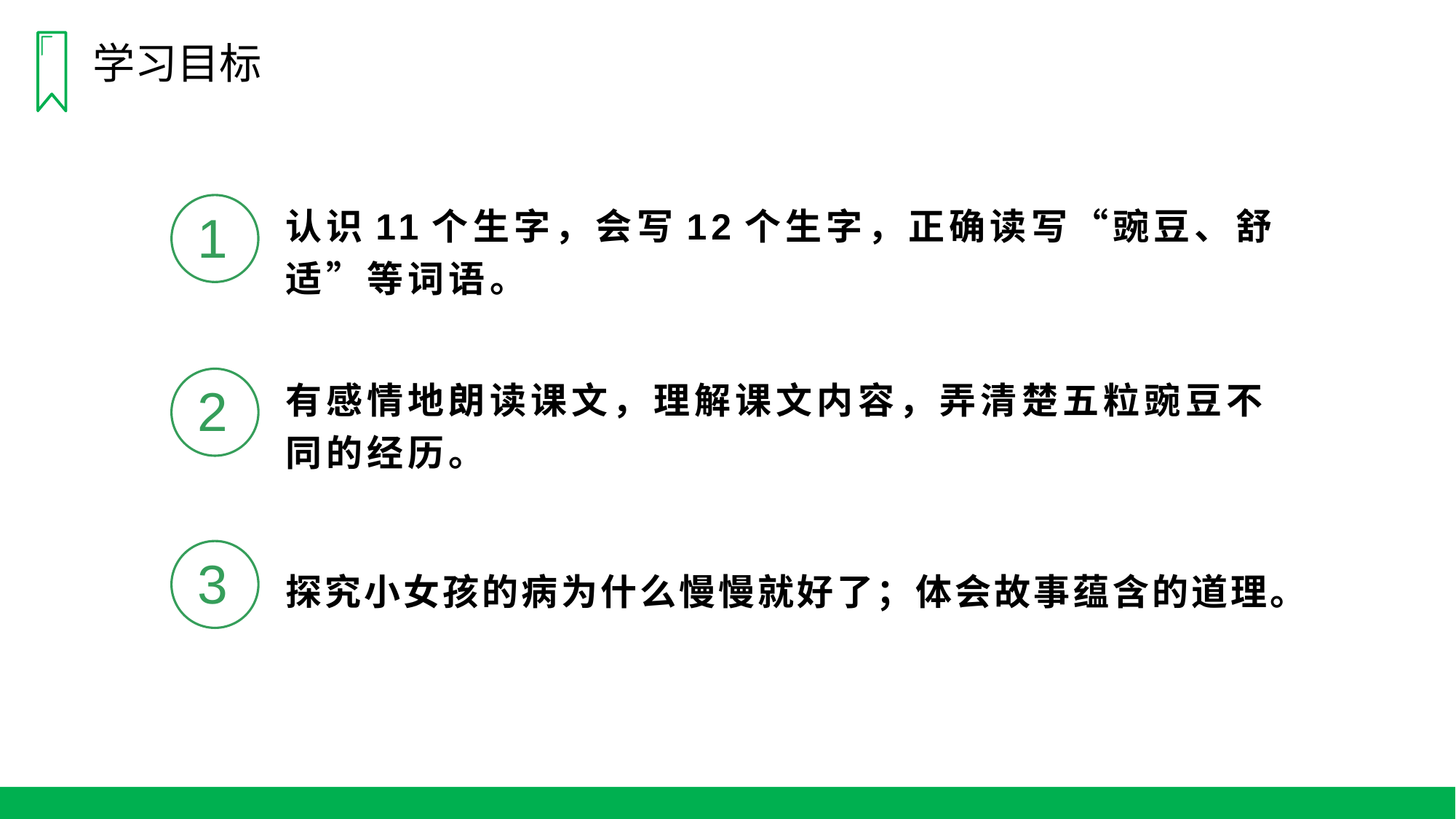

学习目标
认识11个生字，会写12个生字，正确读写“豌豆、舒适”等词语。

1
有感情地朗读课文，理解课文内容，弄清楚五粒豌豆不同的经历。

2

3
探究小女孩的病为什么慢慢就好了；体会故事蕴含的道理。